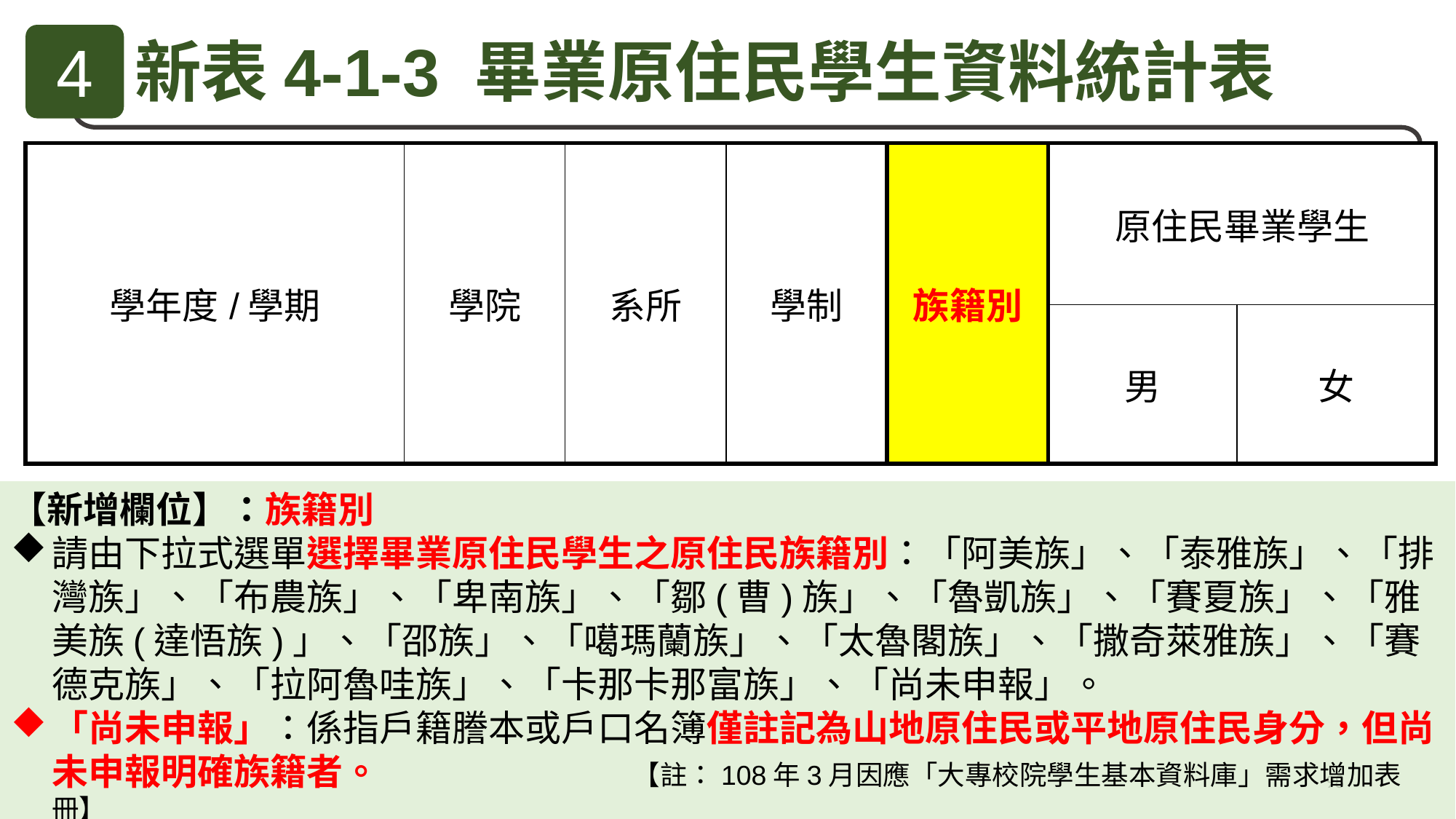

4

新表4-1-3 畢業原住民學生資料統計表

| 學年度/學期 | 學院 | 系所 | 學制 | 族籍別 | 原住民畢業學生 |  |
| --- | --- | --- | --- | --- | --- | --- |
|  |  |  |  |  | 男 | 女 |
【新增欄位】：族籍別
請由下拉式選單選擇畢業原住民學生之原住民族籍別：「阿美族」、「泰雅族」、「排灣族」、「布農族」、「卑南族」、「鄒(曹)族」、「魯凱族」、「賽夏族」、「雅美族(達悟族)」、「邵族」、「噶瑪蘭族」、「太魯閣族」、「撒奇萊雅族」、「賽德克族」、「拉阿魯哇族」、「卡那卡那富族」、「尚未申報」。
「尚未申報」：係指戶籍謄本或戶口名簿僅註記為山地原住民或平地原住民身分，但尚未申報明確族籍者。                               【註：108年3月因應「大專校院學生基本資料庫」需求增加表冊】

98